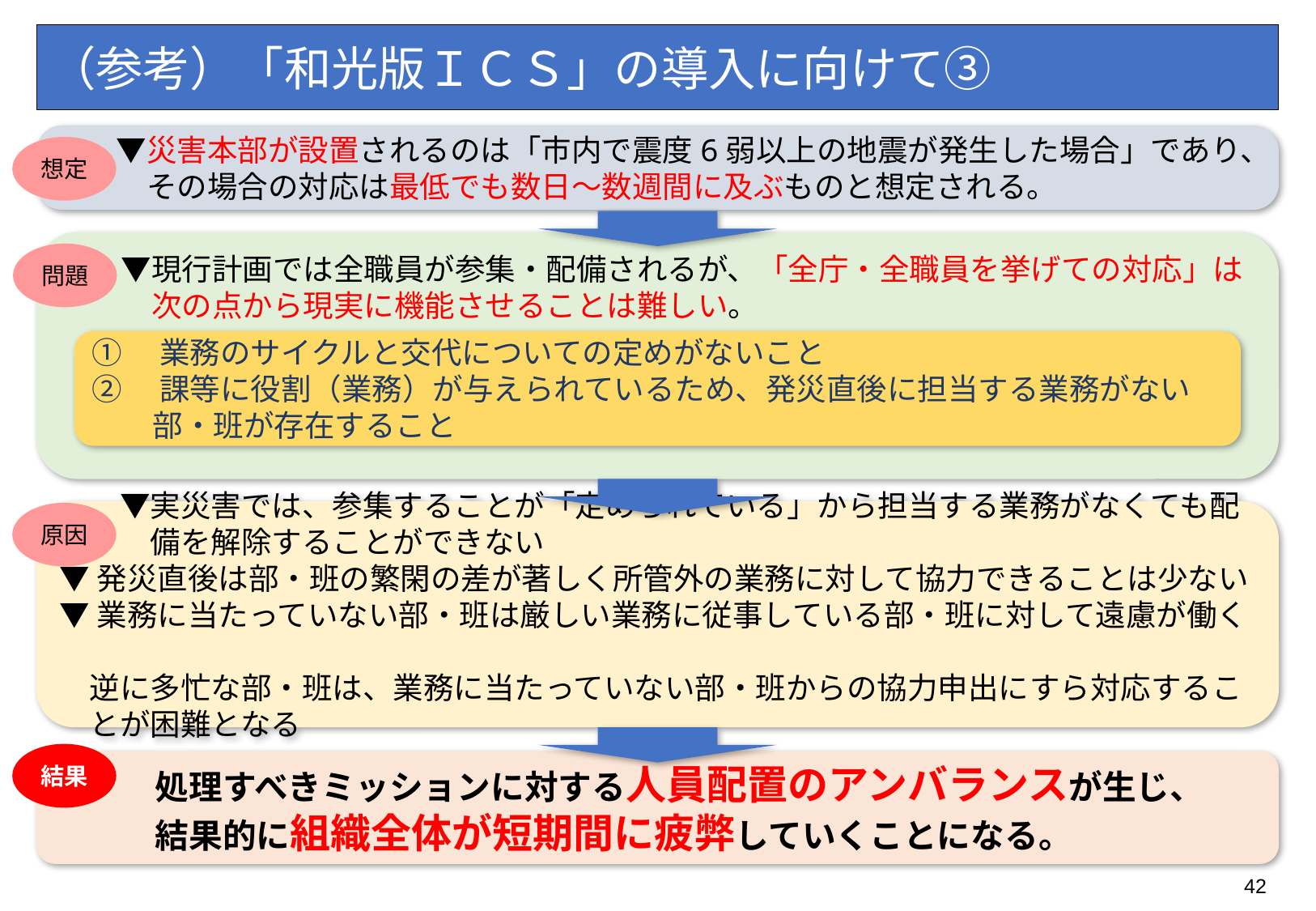

（参考）「和光版ＩＣＳ」の導入に向けて③
　　▼災害本部が設置されるのは「市内で震度6弱以上の地震が発生した場合」であり、
　　　その場合の対応は最低でも数日～数週間に及ぶものと想定される。
想定

　　▼現行計画では全職員が参集・配備されるが、「全庁・全職員を挙げての対応」は
　　　次の点から現実に機能させることは難しい。

問題
①　業務のサイクルと交代についての定めがないこと
②　課等に役割（業務）が与えられているため、発災直後に担当する業務がない
　　部・班が存在すること

　　▼実災害では、参集することが「定められている」から担当する業務がなくても配
　　　備を解除することができない
▼発災直後は部・班の繁閑の差が著しく所管外の業務に対して協力できることは少ない
▼業務に当たっていない部・班は厳しい業務に従事している部・班に対して遠慮が働く
　逆に多忙な部・班は、業務に当たっていない部・班からの協力申出にすら対応するこ
　とが困難となる
原因

結果
　　　処理すべきミッションに対する人員配置のアンバランスが生じ、
　　　結果的に組織全体が短期間に疲弊していくことになる。
42